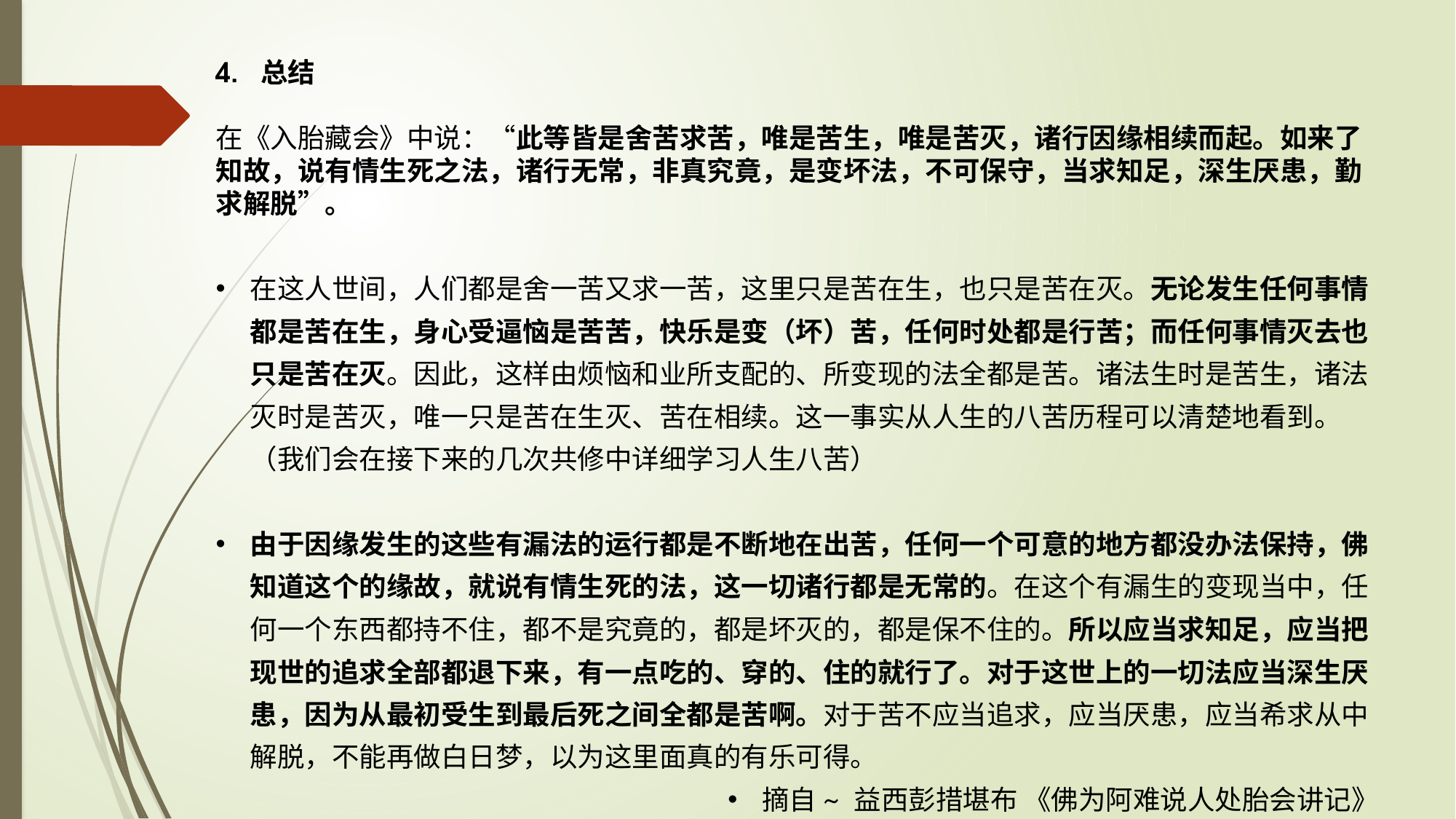

4.  总结

在《入胎藏会》中说：“此等皆是舍苦求苦，唯是苦生，唯是苦灭，诸行因缘相续而起。如来了知故，说有情生死之法，诸行无常，非真究竟，是变坏法，不可保守，当求知足，深生厌患，勤求解脱”。

在这人世间，人们都是舍一苦又求一苦，这里只是苦在生，也只是苦在灭。无论发生任何事情都是苦在生，身心受逼恼是苦苦，快乐是变（坏）苦，任何时处都是行苦；而任何事情灭去也只是苦在灭。因此，这样由烦恼和业所支配的、所变现的法全都是苦。诸法生时是苦生，诸法灭时是苦灭，唯一只是苦在生灭、苦在相续。这一事实从人生的八苦历程可以清楚地看到。（我们会在接下来的几次共修中详细学习人生八苦）

由于因缘发生的这些有漏法的运行都是不断地在出苦，任何一个可意的地方都没办法保持，佛知道这个的缘故，就说有情生死的法，这一切诸行都是无常的。在这个有漏生的变现当中，任何一个东西都持不住，都不是究竟的，都是坏灭的，都是保不住的。所以应当求知足，应当把现世的追求全部都退下来，有一点吃的、穿的、住的就行了。对于这世上的一切法应当深生厌患，因为从最初受生到最后死之间全都是苦啊。对于苦不应当追求，应当厌患，应当希求从中解脱，不能再做白日梦，以为这里面真的有乐可得。
摘自~ 益西彭措堪布 《佛为阿难说人处胎会讲记》